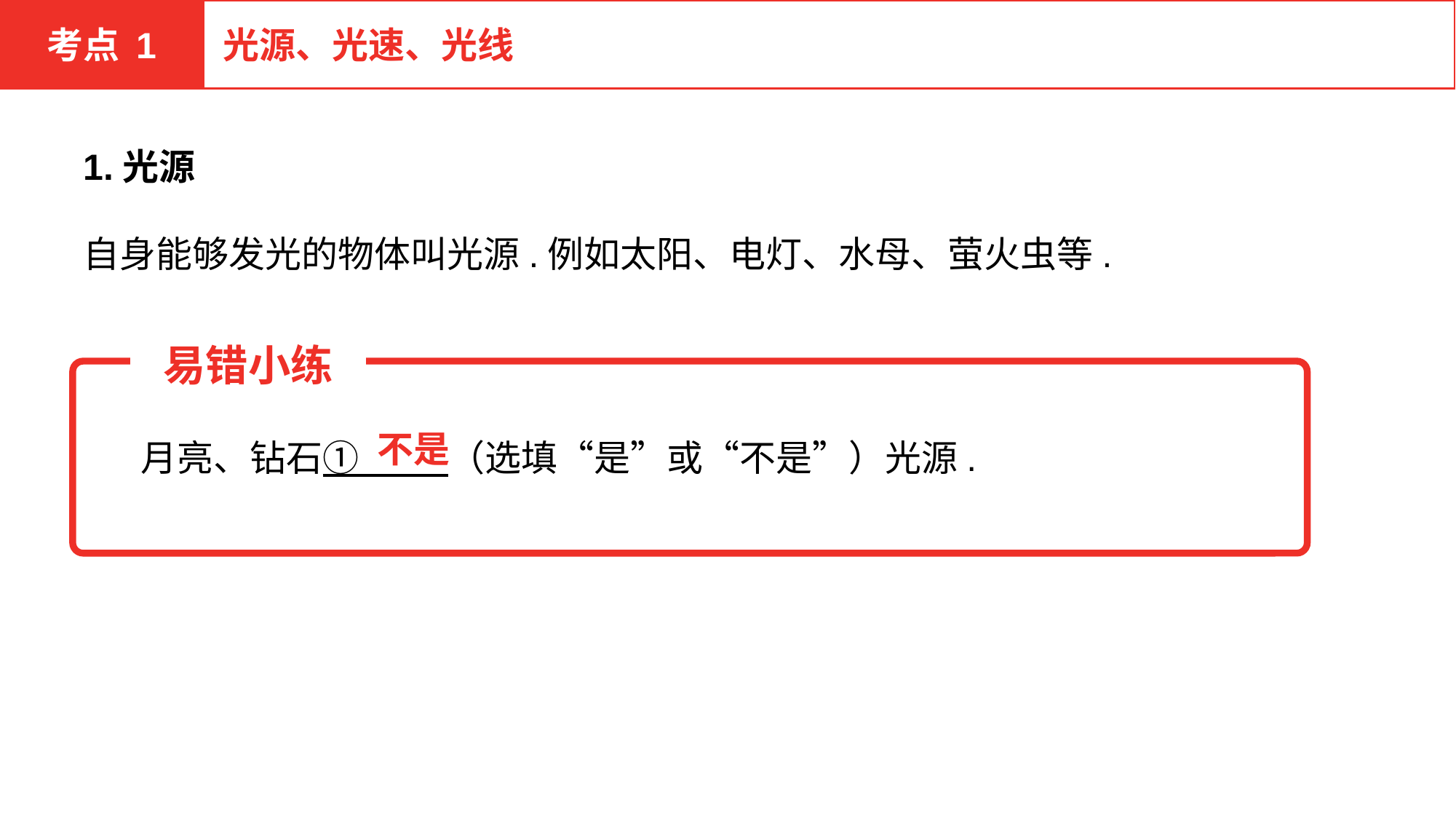

考点 1
光源、光速、光线
1.光源

自身能够发光的物体叫光源.例如太阳、电灯、水母、萤火虫等.
易错小练

不是
月亮、钻石①　　  （选填“是”或“不是”）光源.